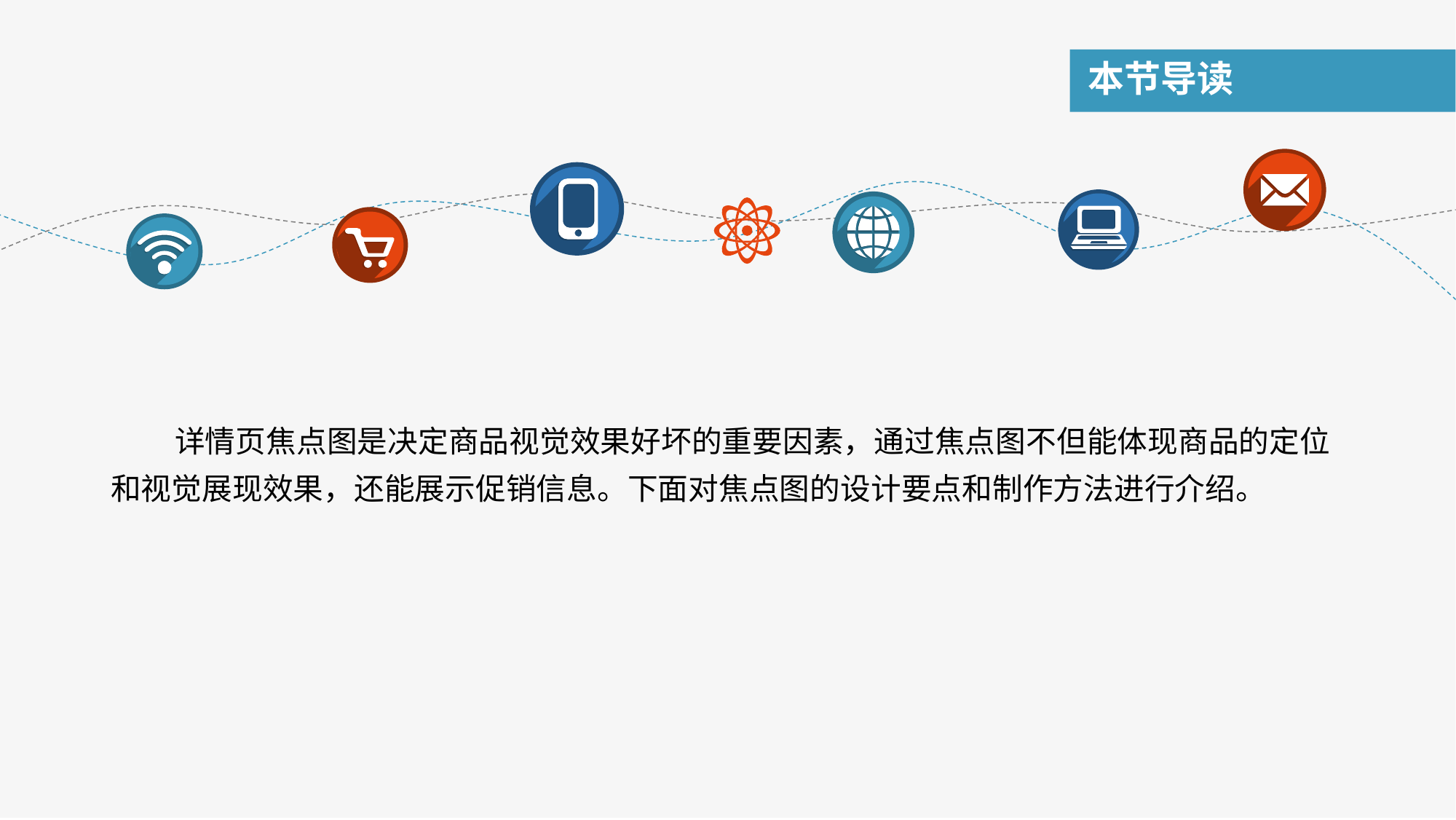

本节导读

详情页焦点图是决定商品视觉效果好坏的重要因素，通过焦点图不但能体现商品的定位和视觉展现效果，还能展示促销信息。下面对焦点图的设计要点和制作方法进行介绍。